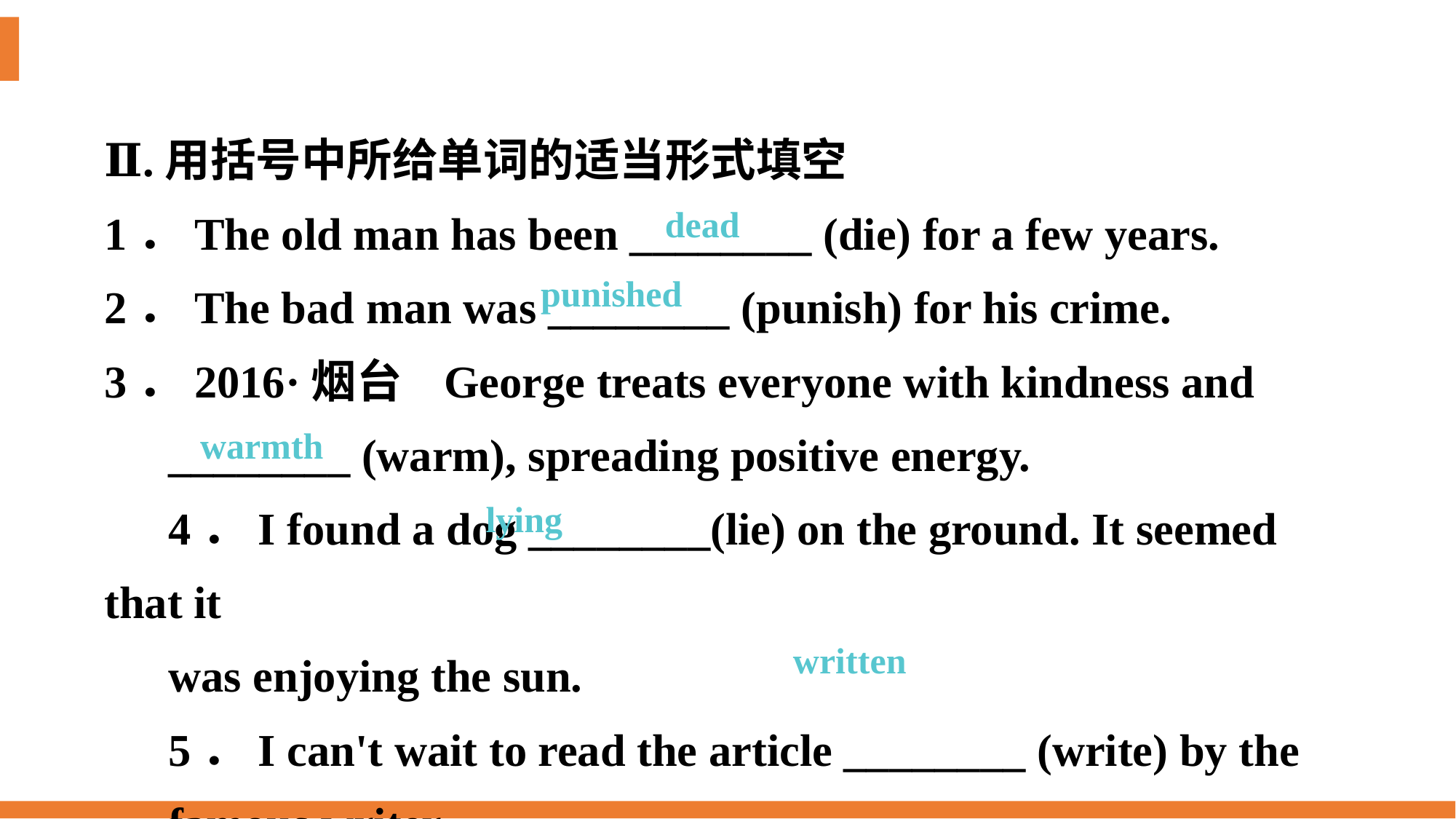

Ⅱ.用括号中所给单词的适当形式填空
1．The old man has been ________ (die) for a few years.
2．The bad man was ________ (punish) for his crime.
3．2016·烟台   George treats everyone with kindness and
________ (warm), spreading positive energy.
4．I found a dog ________(lie) on the ground. It seemed that it
was enjoying the sun.
5．I can't wait to read the article ________ (write) by the
famous writer.
dead
punished
warmth
lying
written